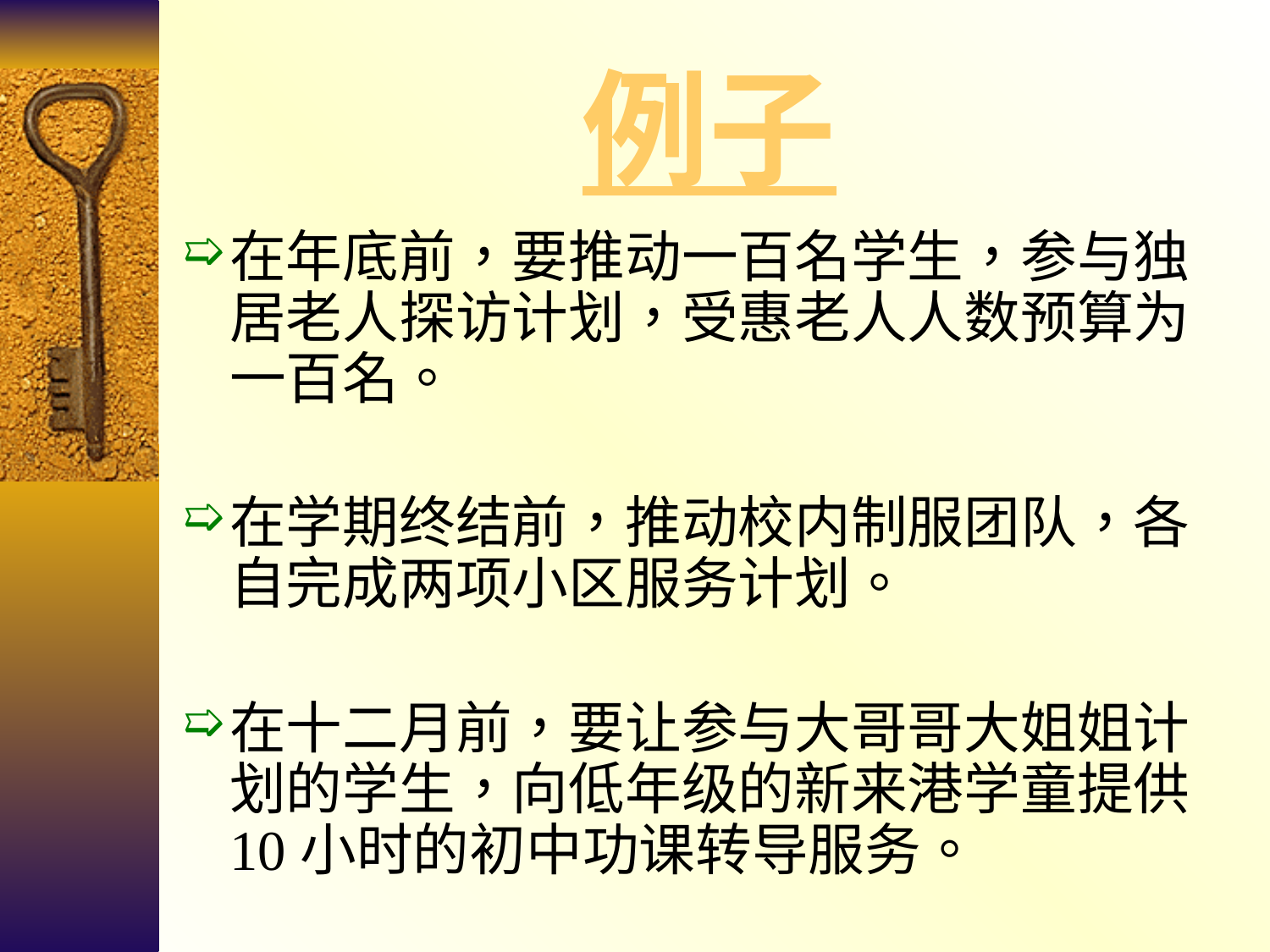

# 例子
在年底前，要推动一百名学生，参与独居老人探访计划，受惠老人人数预算为一百名。

在学期终结前，推动校内制服团队，各自完成两项小区服务计划。

在十二月前，要让参与大哥哥大姐姐计划的学生，向低年级的新来港学童提供10小时的初中功课转导服务。